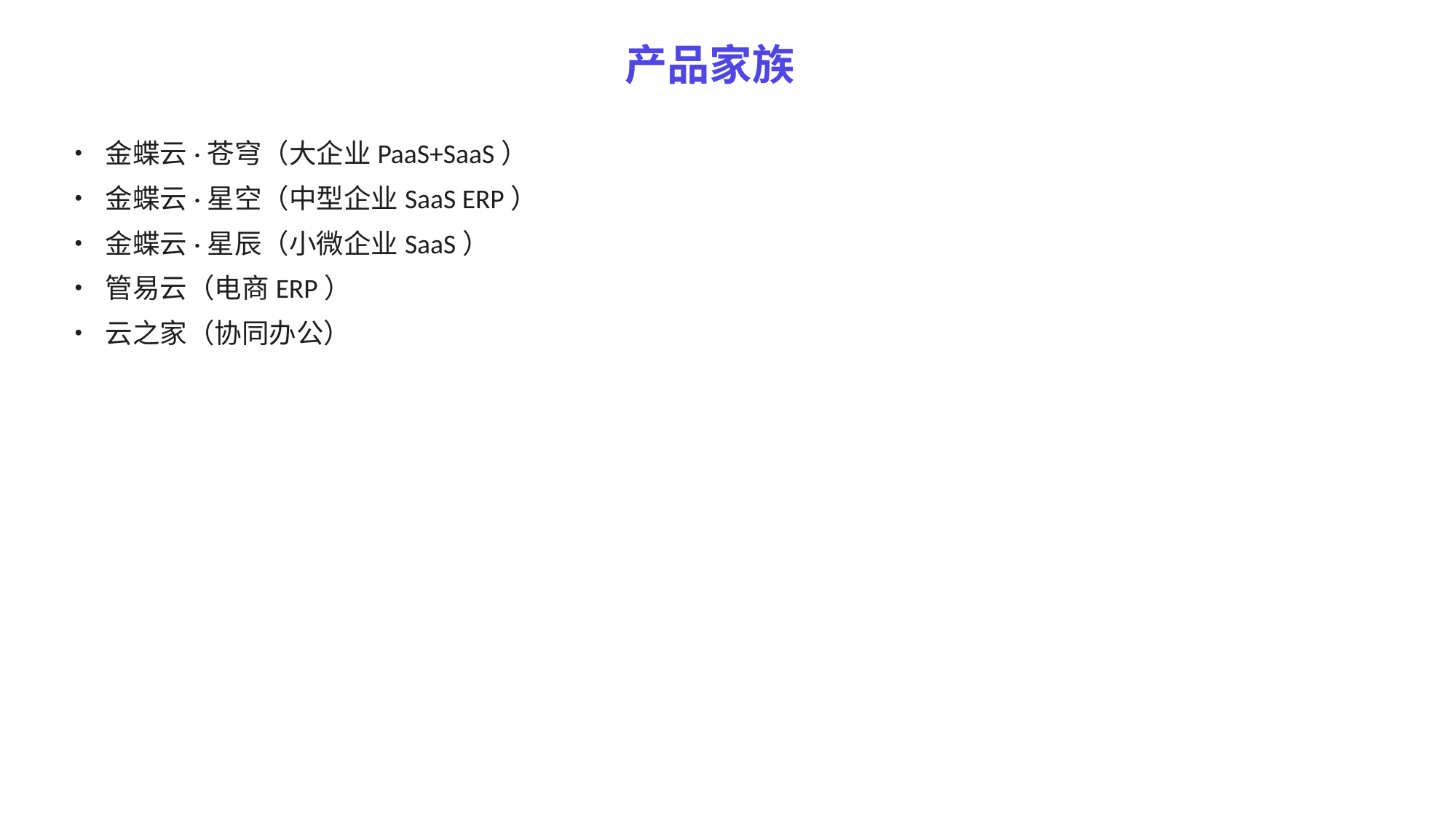

产品家族
• 金蝶云·苍穹（大企业PaaS+SaaS）
• 金蝶云·星空（中型企业SaaS ERP）
• 金蝶云·星辰（小微企业SaaS）
• 管易云（电商ERP）
• 云之家（协同办公）